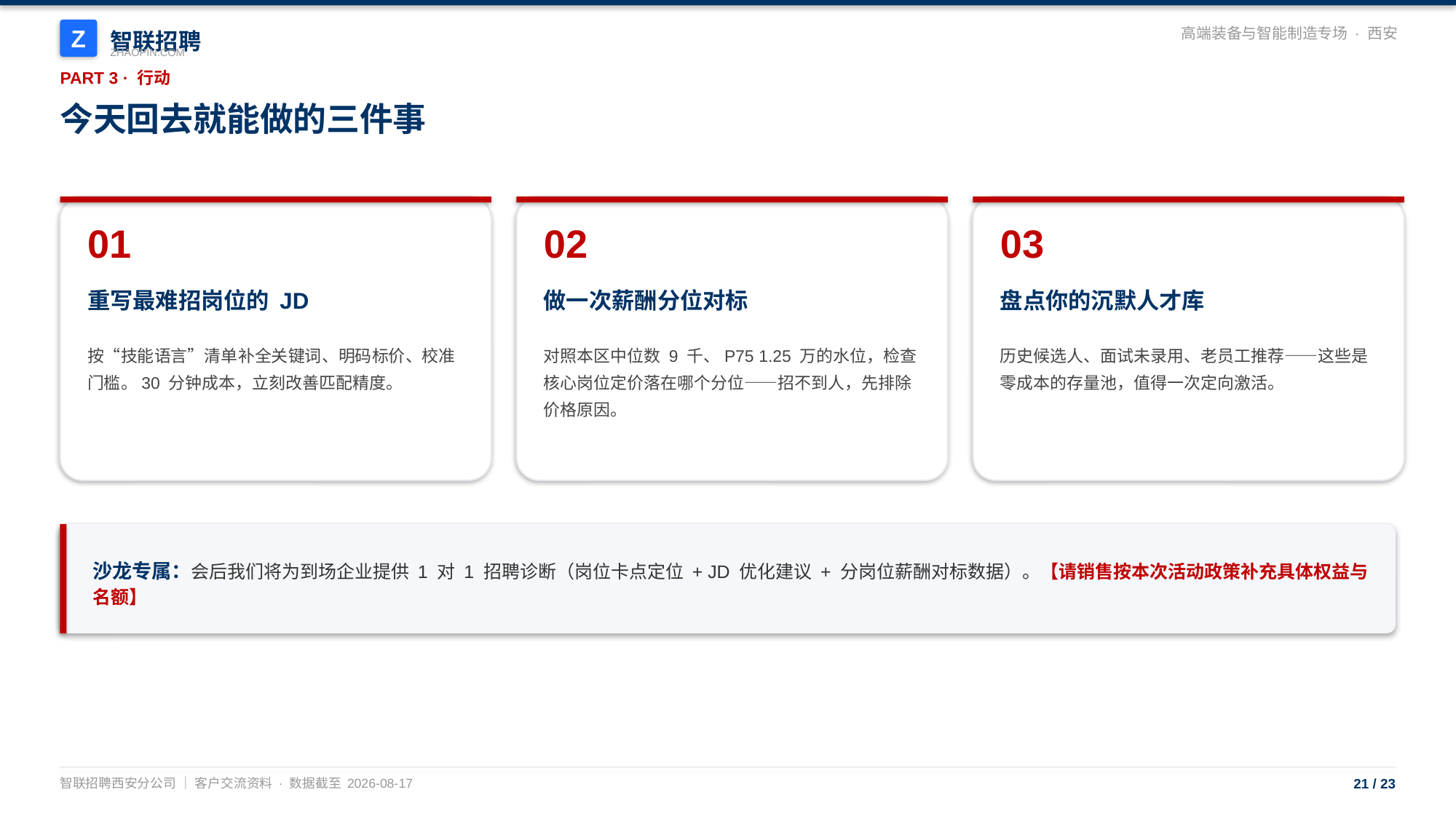

智联招聘
Z
高端装备与智能制造专场 · 西安
ZHAOPIN.COM
PART 3 · 行动
今天回去就能做的三件事

01
02
03
重写最难招岗位的 JD
做一次薪酬分位对标
盘点你的沉默人才库
按“技能语言”清单补全关键词、明码标价、校准门槛。30 分钟成本，立刻改善匹配精度。
对照本区中位数 9 千、P75 1.25 万的水位，检查核心岗位定价落在哪个分位——招不到人，先排除价格原因。
历史候选人、面试未录用、老员工推荐——这些是零成本的存量池，值得一次定向激活。

沙龙专属：会后我们将为到场企业提供 1 对 1 招聘诊断（岗位卡点定位 + JD 优化建议 + 分岗位薪酬对标数据）。【请销售按本次活动政策补充具体权益与名额】

智联招聘西安分公司 ｜ 客户交流资料 · 数据截至 2026-08-17
21 / 23